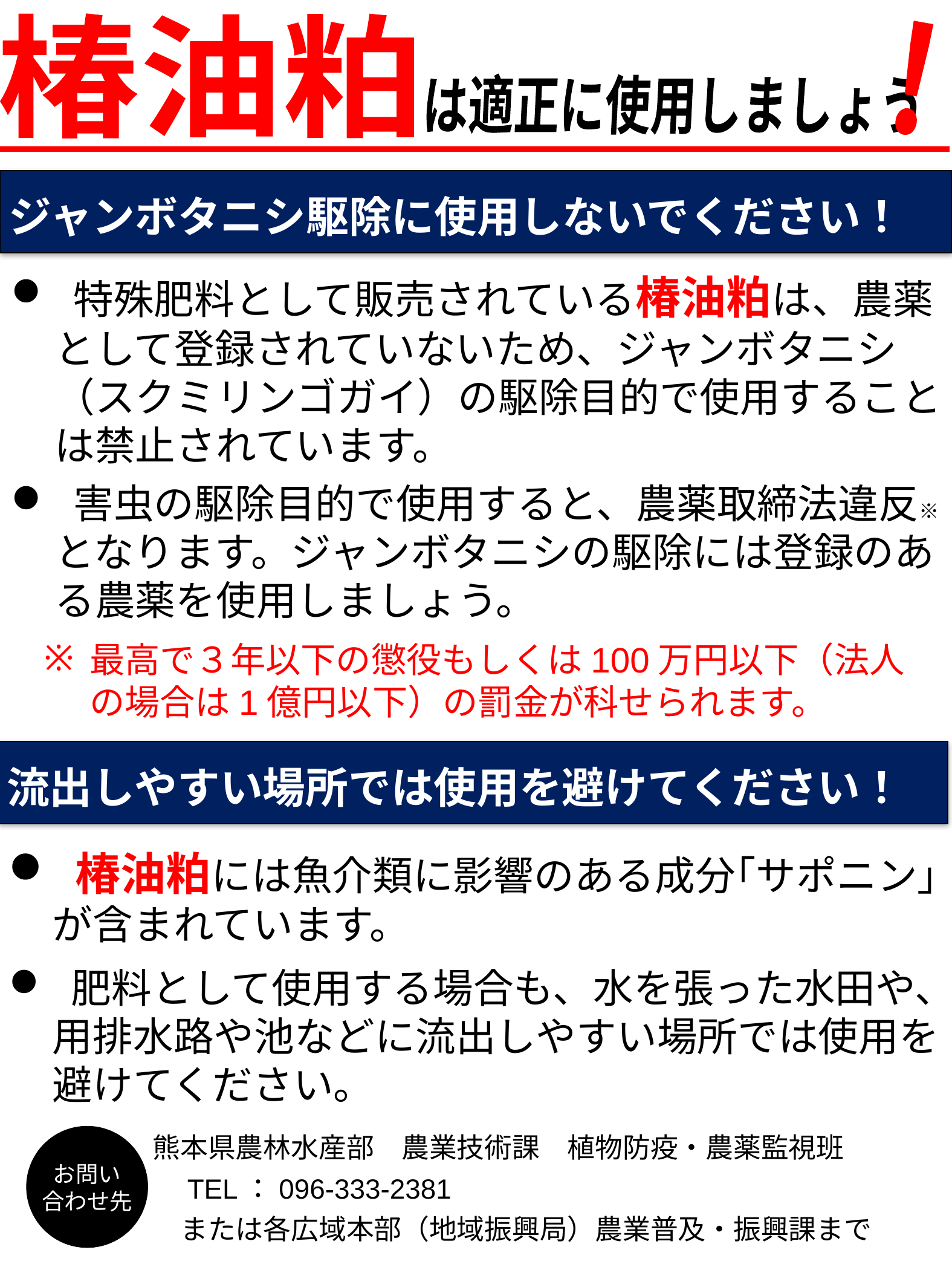

椿油粕
！
は適正に使用しましょう
ジャンボタニシ駆除に使用しないでください！
 特殊肥料として販売されている椿油粕は、農薬として登録されていないため、ジャンボタニシ（スクミリンゴガイ）の駆除目的で使用することは禁止されています。
 害虫の駆除目的で使用すると、農薬取締法違反※となります。ジャンボタニシの駆除には登録のある農薬を使用しましょう。
最高で３年以下の懲役もしくは100万円以下（法人の場合は1億円以下）の罰金が科せられます。
流出しやすい場所では使用を避けてください！
 椿油粕には魚介類に影響のある成分｢サポニン｣が含まれています。
 肥料として使用する場合も、水を張った水田や、用排水路や池などに流出しやすい場所では使用を避けてください。
お問い
合わせ先
熊本県農林水産部　農業技術課　植物防疫・農薬監視班
　TEL：096-333-2381
　または各広域本部（地域振興局）農業普及・振興課まで